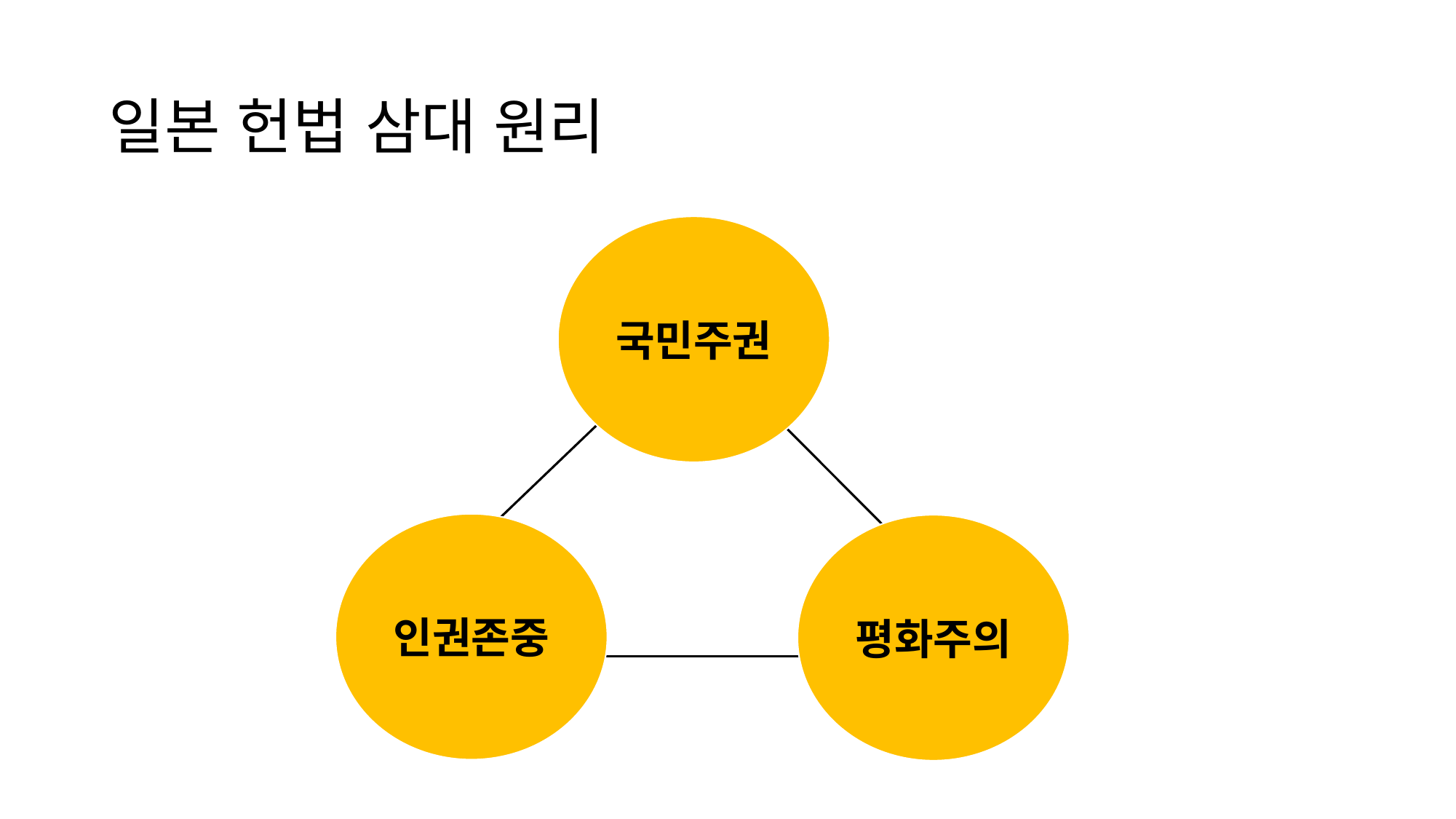

# 일본 헌법 삼대 원리
국민주권
인권존중
평화주의